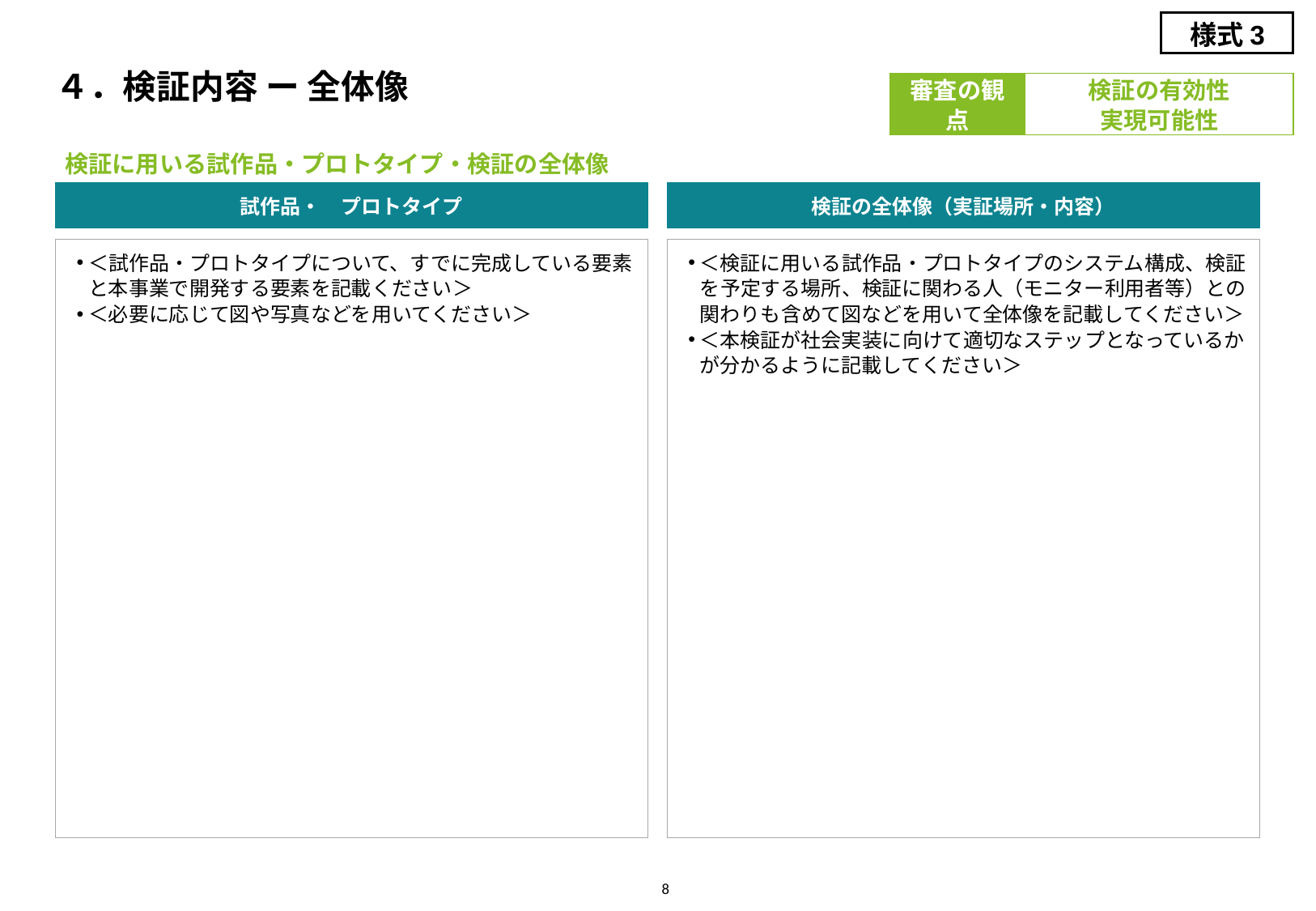

様式3
# ４．検証内容 ー 全体像
審査の観点
検証の有効性
実現可能性
検証に用いる試作品・プロトタイプ・検証の全体像
試作品・　プロトタイプ
検証の全体像（実証場所・内容）
＜試作品・プロトタイプについて、すでに完成している要素と本事業で開発する要素を記載ください＞
＜必要に応じて図や写真などを用いてください＞
＜検証に用いる試作品・プロトタイプのシステム構成、検証を予定する場所、検証に関わる人（モニター利用者等）との関わりも含めて図などを用いて全体像を記載してください＞
＜本検証が社会実装に向けて適切なステップとなっているかが分かるように記載してください＞
社会実装に向けたステップとして今回の検証が適切な位置づけにあるかが分かるよう詳細に記載してもらう
8